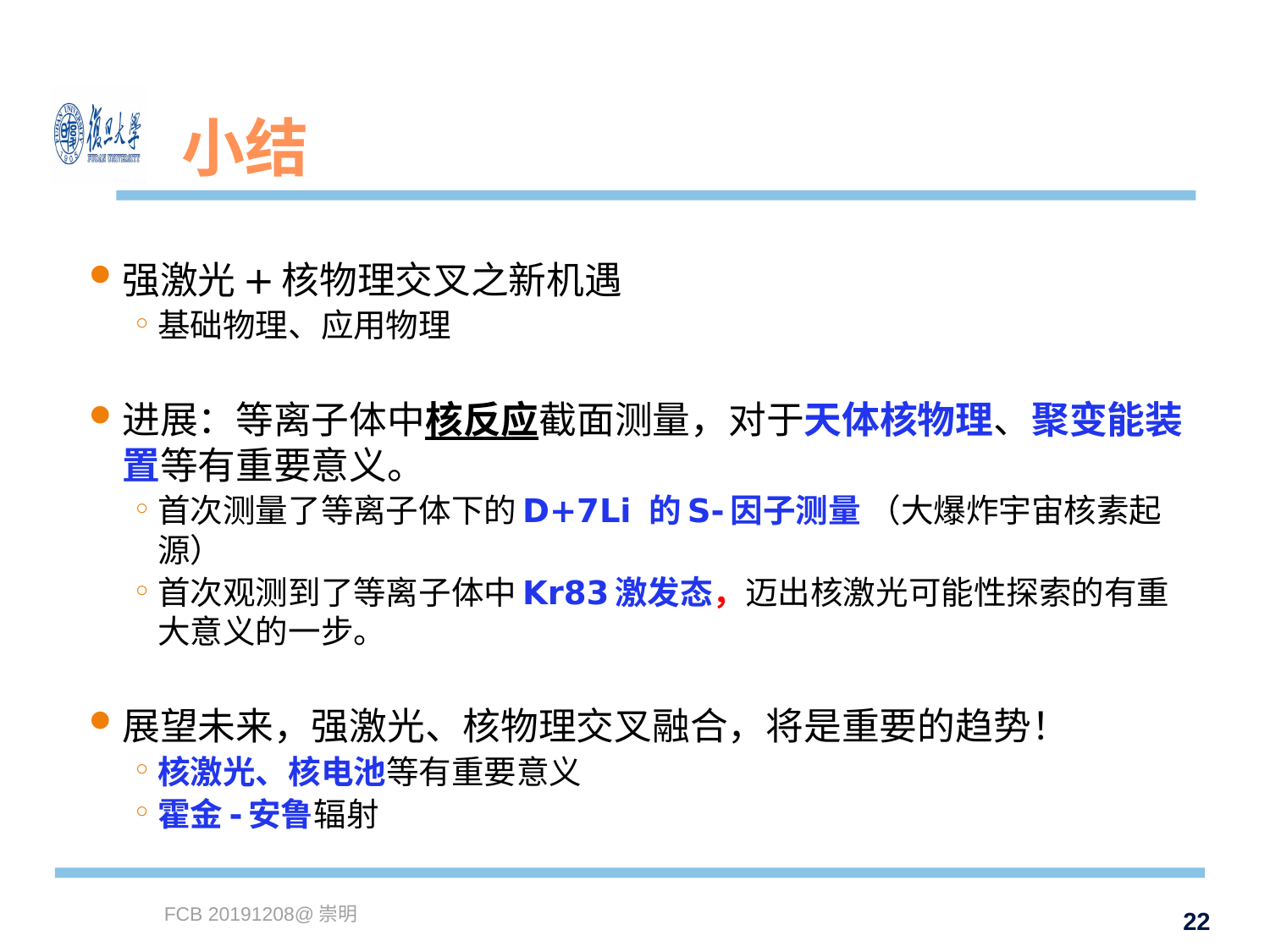

# 小结
强激光+核物理交叉之新机遇
基础物理、应用物理

进展：等离子体中核反应截面测量，对于天体核物理、聚变能装置等有重要意义。
首次测量了等离子体下的D+7Li 的S-因子测量 （大爆炸宇宙核素起源）
首次观测到了等离子体中Kr83激发态，迈出核激光可能性探索的有重大意义的一步。

展望未来，强激光、核物理交叉融合，将是重要的趋势！
核激光、核电池等有重要意义
霍金-安鲁辐射

22
FCB 20191208@崇明